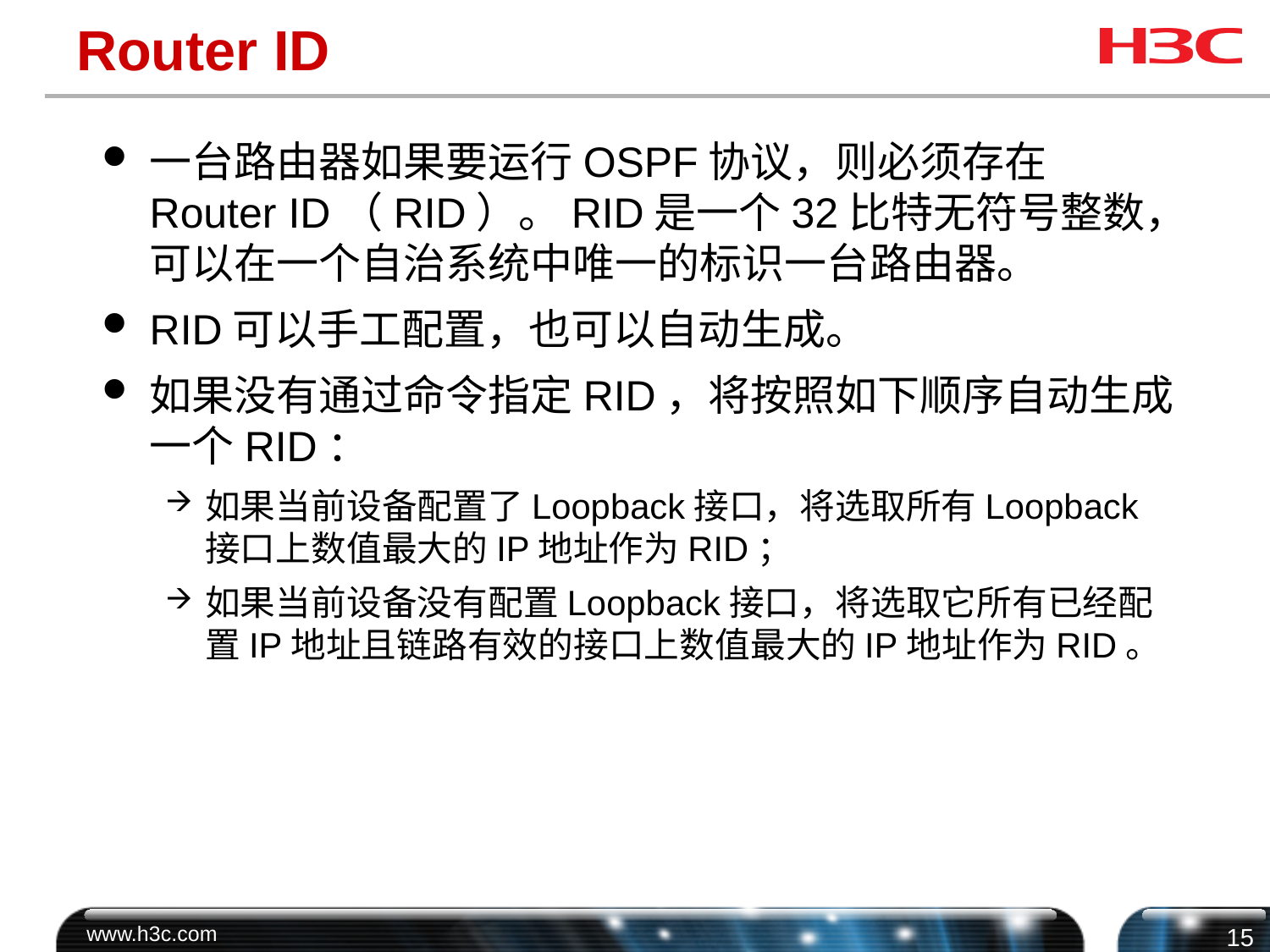

# Router ID
一台路由器如果要运行OSPF协议，则必须存在Router ID（RID）。RID是一个32比特无符号整数，可以在一个自治系统中唯一的标识一台路由器。
RID可以手工配置，也可以自动生成。
如果没有通过命令指定RID，将按照如下顺序自动生成一个RID：
如果当前设备配置了Loopback接口，将选取所有Loopback接口上数值最大的IP地址作为RID；
如果当前设备没有配置Loopback接口，将选取它所有已经配置IP地址且链路有效的接口上数值最大的IP地址作为RID。